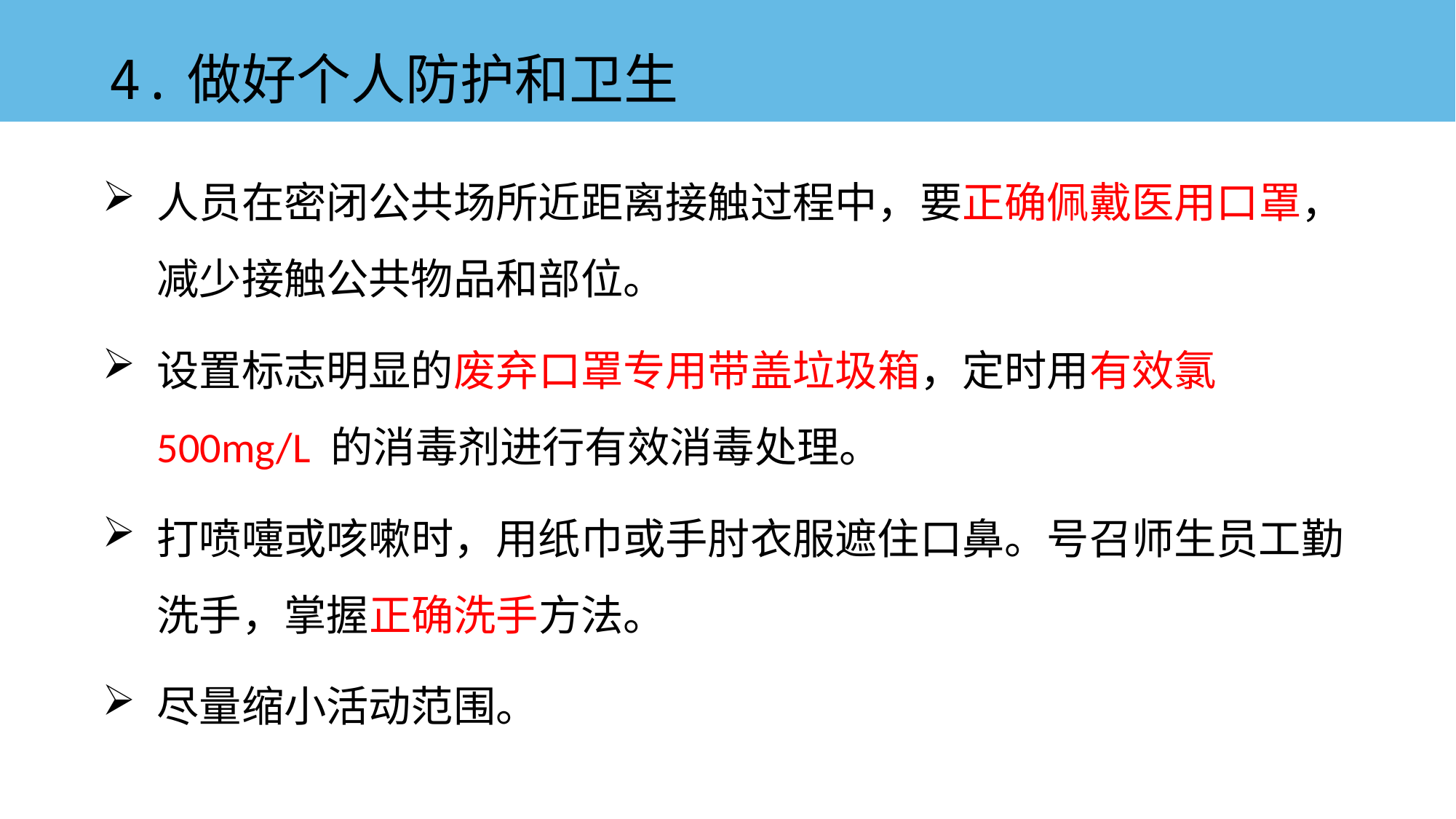

4.做好个人防护和卫生
人员在密闭公共场所近距离接触过程中，要正确佩戴医用口罩，减少接触公共物品和部位。
设置标志明显的废弃口罩专用带盖垃圾箱，定时用有效氯 500mg/L 的消毒剂进行有效消毒处理。
打喷嚏或咳嗽时，用纸巾或手肘衣服遮住口鼻。号召师生员工勤洗手，掌握正确洗手方法。
尽量缩小活动范围。